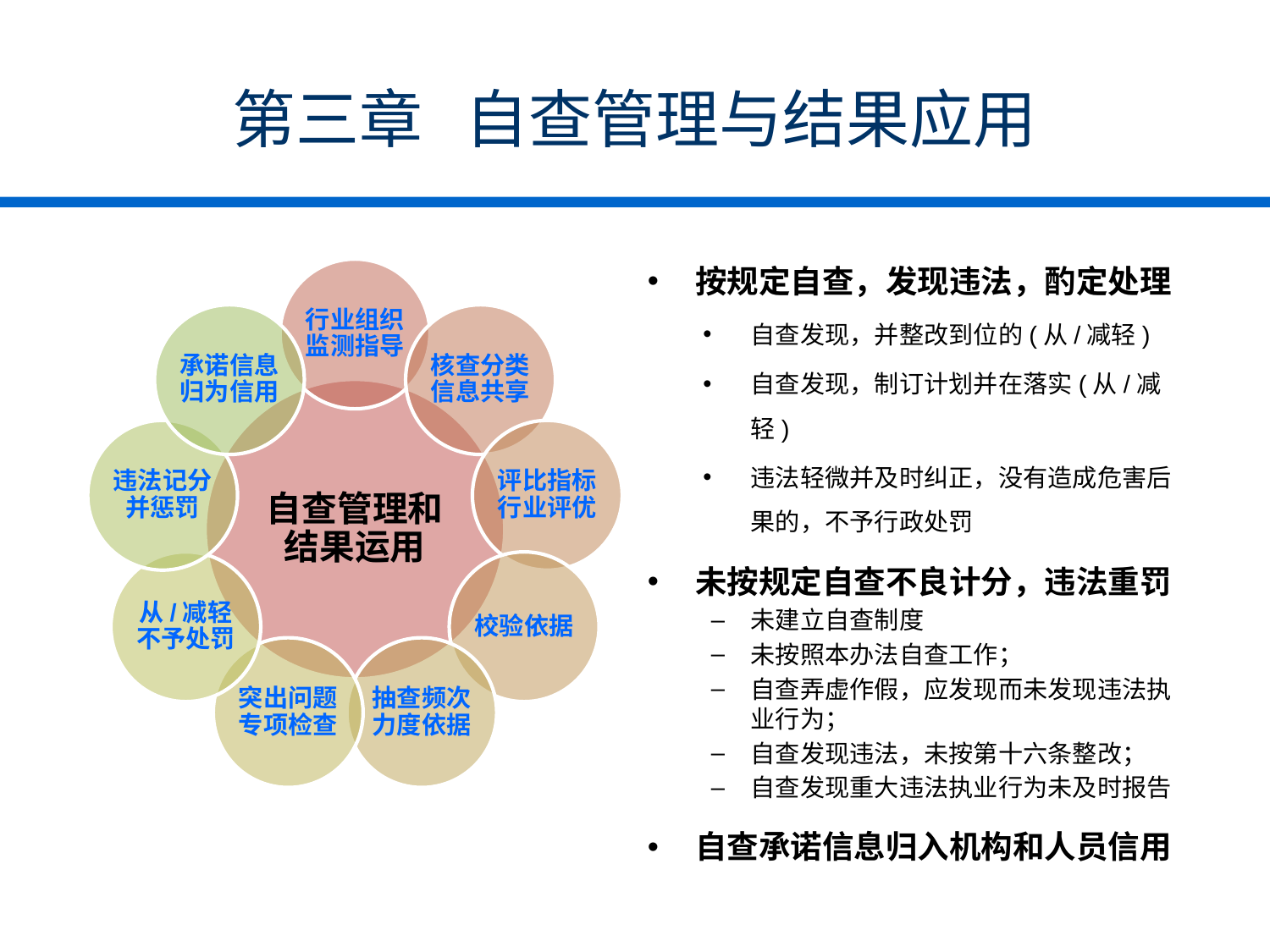

第三章   自查管理与结果应用

按规定自查，发现违法，酌定处理
自查发现，并整改到位的(从/减轻)
自查发现，制订计划并在落实(从/减轻)
违法轻微并及时纠正，没有造成危害后果的，不予行政处罚
未按规定自查不良计分，违法重罚
未建立自查制度
未按照本办法自查工作；
自查弄虚作假，应发现而未发现违法执业行为；
自查发现违法，未按第十六条整改；
自查发现重大违法执业行为未及时报告
自查承诺信息归入机构和人员信用
自查管理和结果运用
行业组织监测指导
核查分类信息共享
评比指标行业评优
校验依据
抽查频次力度依据
突出问题专项检查
从/减轻不予处罚
违法记分并惩罚
承诺信息归为信用